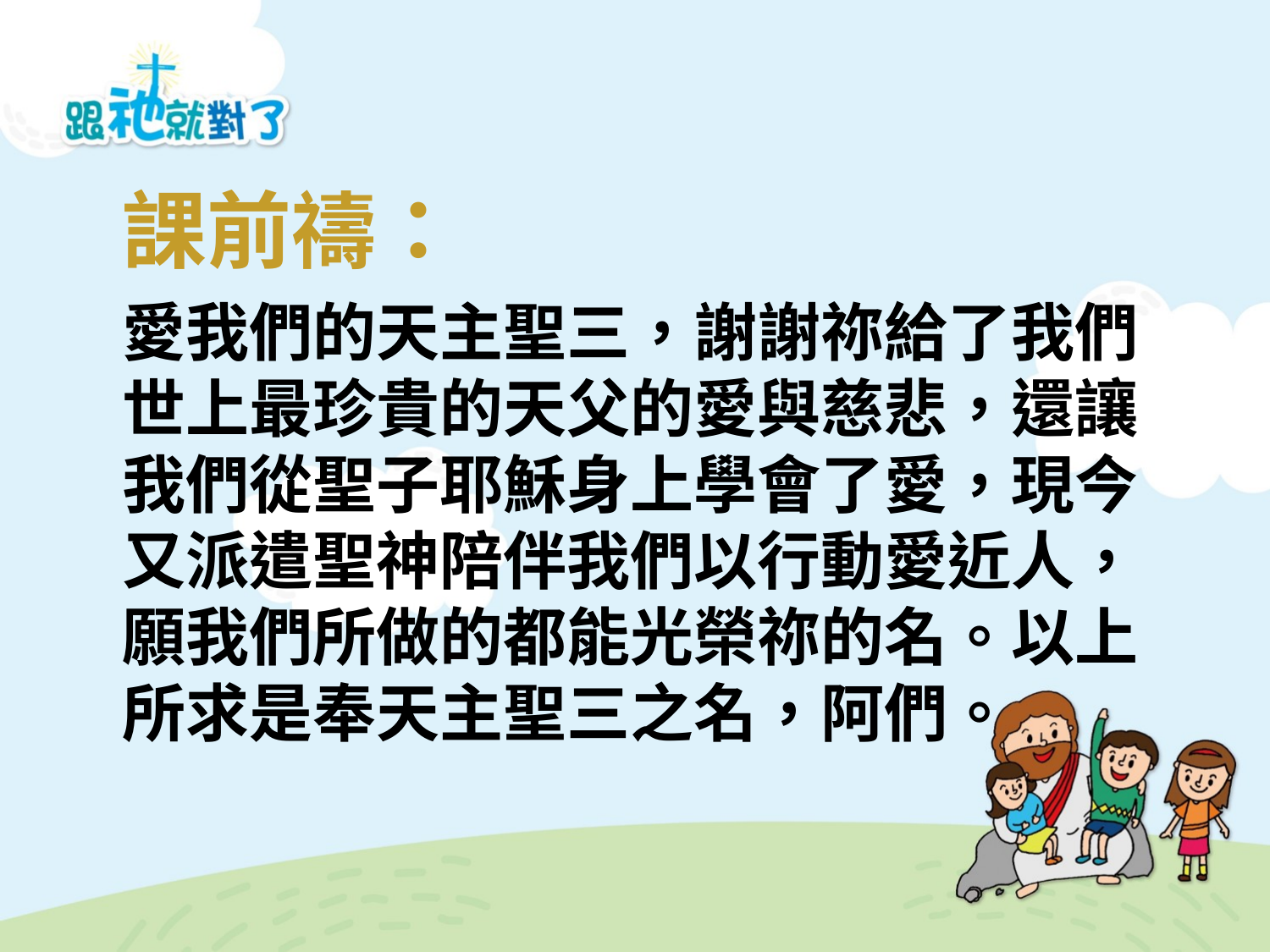

課前禱：
愛我們的天主聖三，謝謝祢給了我們世上最珍貴的天父的愛與慈悲，還讓我們從聖子耶穌身上學會了愛，現今又派遣聖神陪伴我們以行動愛近人，願我們所做的都能光榮祢的名。以上所求是奉天主聖三之名，阿們。